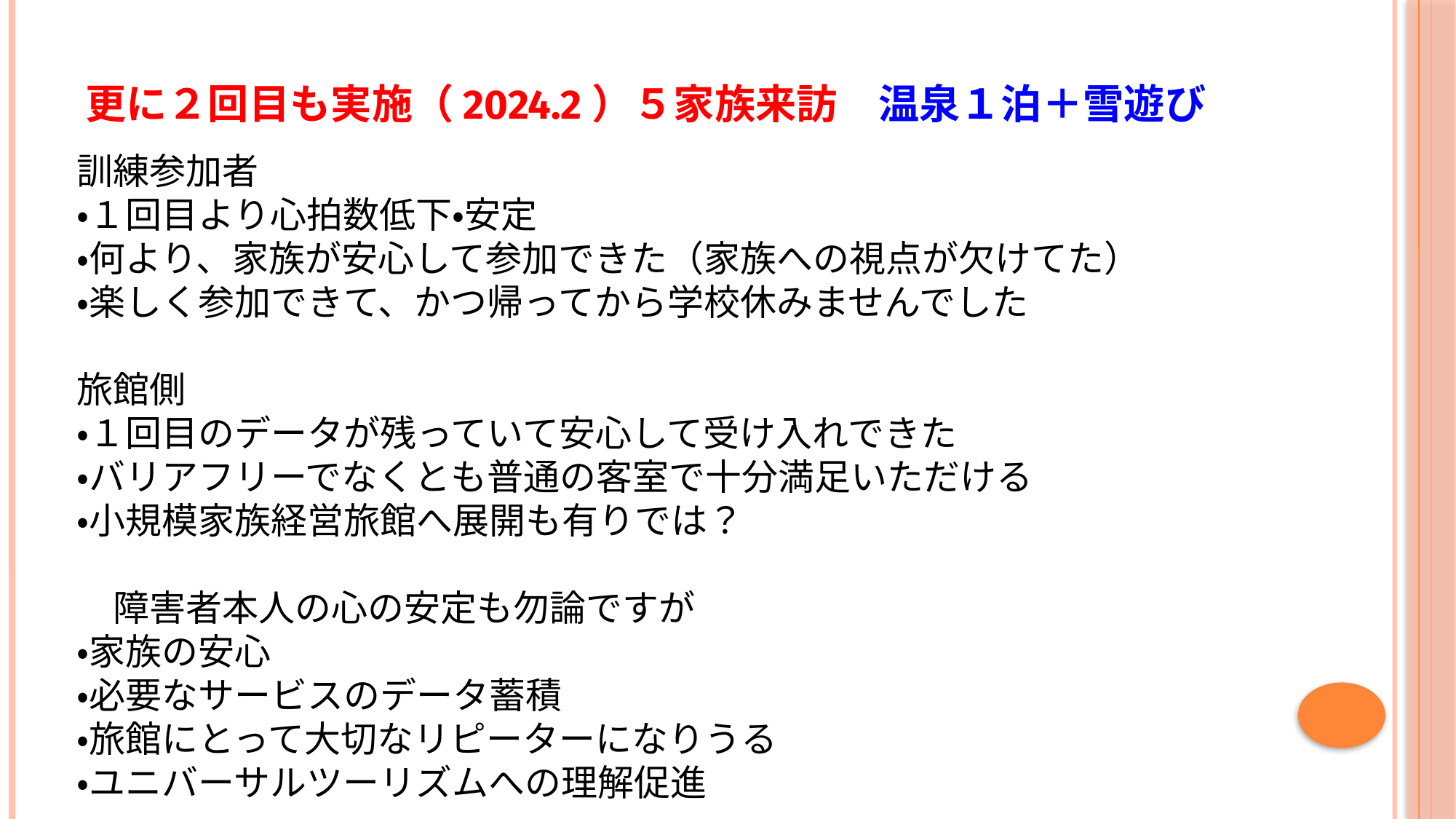

# 更に２回目も実施（2024.2）５家族来訪　温泉１泊＋雪遊び
訓練参加者
・１回目より心拍数低下・安定
・何より、家族が安心して参加できた（家族への視点が欠けてた）
・楽しく参加できて、かつ帰ってから学校休みませんでした

旅館側
・１回目のデータが残っていて安心して受け入れできた
・バリアフリーでなくとも普通の客室で十分満足いただける
・小規模家族経営旅館へ展開も有りでは？

　障害者本人の心の安定も勿論ですが
・家族の安心
・必要なサービスのデータ蓄積
・旅館にとって大切なリピーターになりうる
・ユニバーサルツーリズムへの理解促進